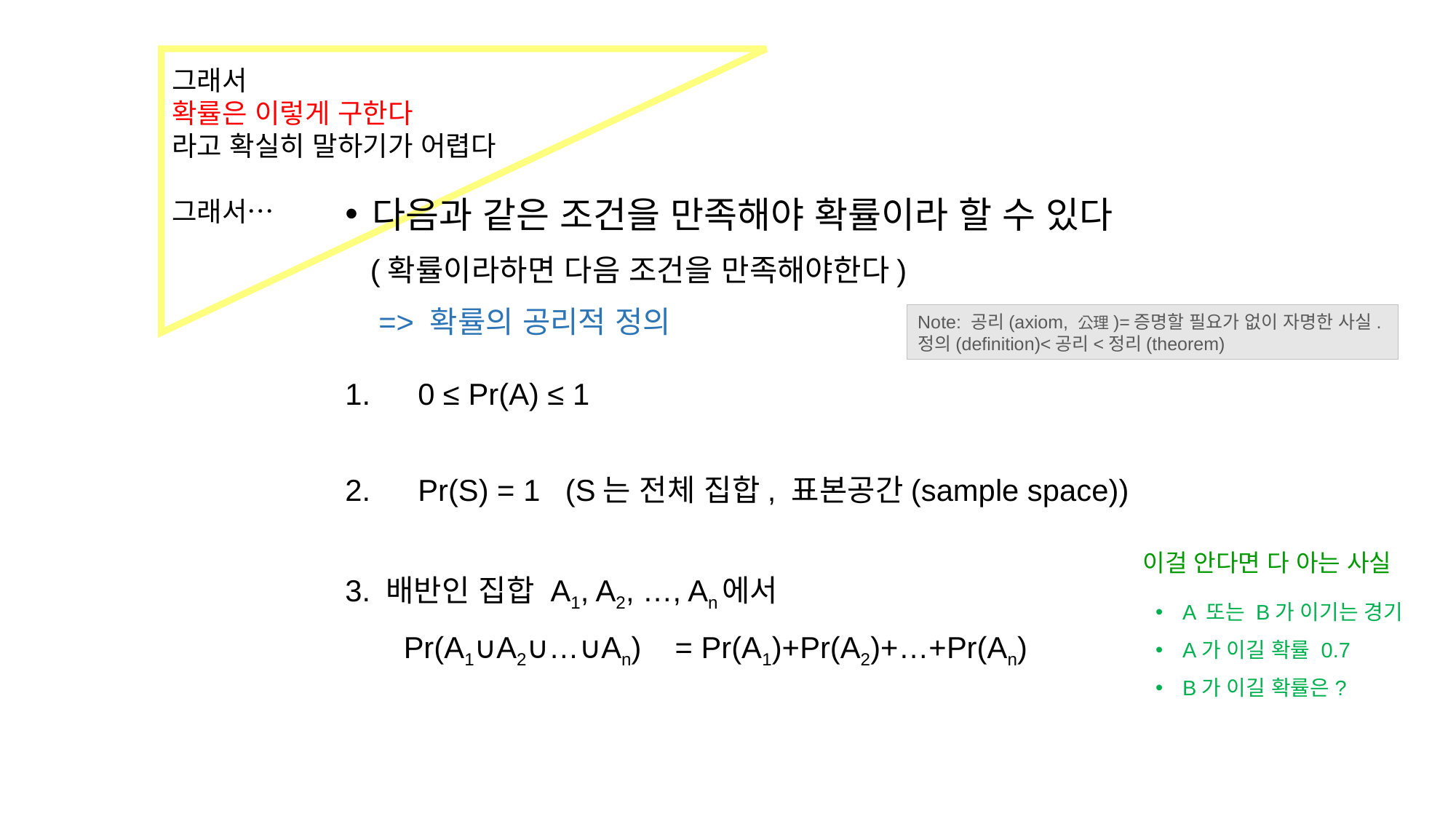

# 그래서 확률은 이렇게 구한다 라고 확실히 말하기가 어렵다 그래서…
다음과 같은 조건을 만족해야 확률이라 할 수 있다
   (확률이라하면 다음 조건을 만족해야한다)
    => 확률의 공리적 정의
Note: 공리(axiom, 公理)=증명할 필요가 없이 자명한 사실.
정의(definition)<공리<정리(theorem)
0 ≤ Pr(A) ≤ 1

Pr(S) = 1   (S는 전체 집합, 표본공간(sample space))

3. 배반인 집합 A1, A2, …, An에서
       Pr(A1∪A2∪…∪An)    = Pr(A1)+Pr(A2)+…+Pr(An)
이걸 안다면 다 아는 사실
A 또는 B가 이기는 경기
A가 이길 확률 0.7
B가 이길 확률은?